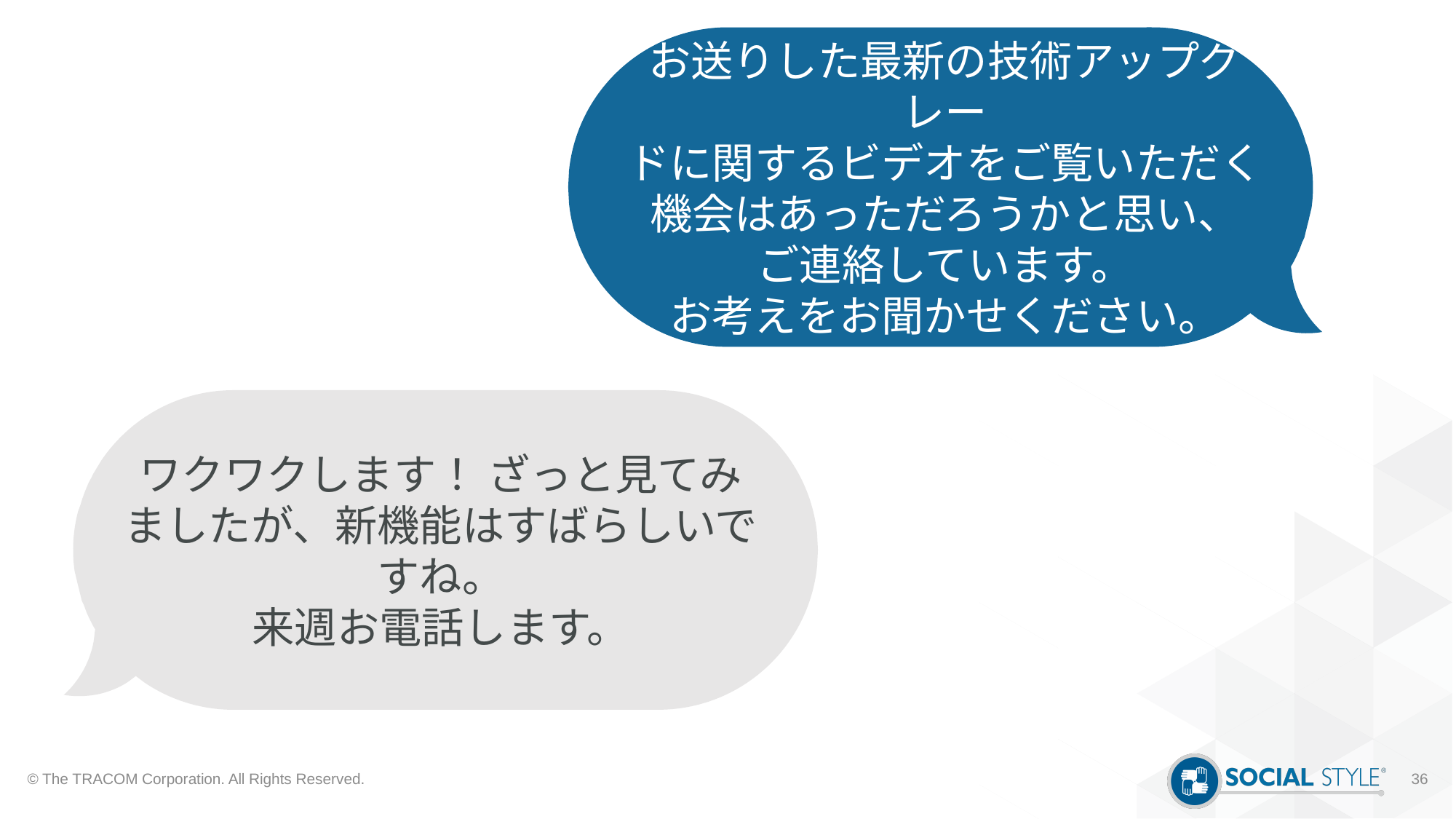

お送りした最新の技術アップグレー
ドに関するビデオをご覧いただく
機会はあっただろうかと思い、
ご連絡しています。
お考えをお聞かせください。
ワクワクします！ ざっと見てみましたが、新機能はすばらしいですね。
来週お電話します。
© The TRACOM Corporation. All Rights Reserved.
36